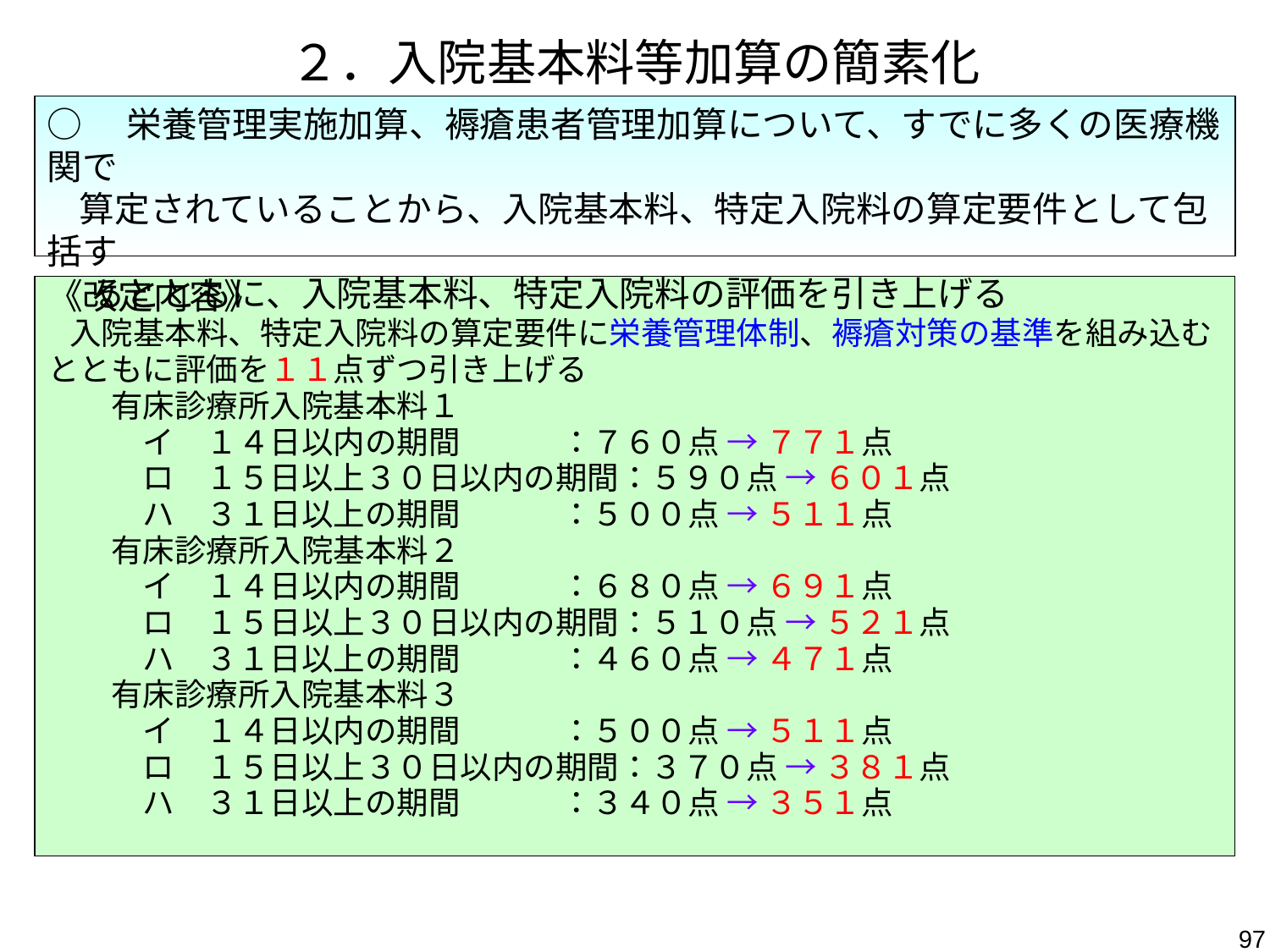

２．入院基本料等加算の簡素化
○　栄養管理実施加算、褥瘡患者管理加算について、すでに多くの医療機関で
   算定されていることから、入院基本料、特定入院料の算定要件として包括す
　 るとともに、入院基本料、特定入院料の評価を引き上げる

《改定内容》
  入院基本料、特定入院料の算定要件に栄養管理体制、褥瘡対策の基準を組み込むとともに評価を１１点ずつ引き上げる
　　有床診療所入院基本料１
　　　イ　１４日以内の期間              ：７６０点 → ７７１点
　　　ロ　１５日以上３０日以内の期間：５９０点 → ６０１点
　　　ハ　３１日以上の期間              ：５００点 → ５１１点
　　有床診療所入院基本料２
　　　イ　１４日以内の期間              ：６８０点 → ６９１点
　　　ロ　１５日以上３０日以内の期間：５１０点 → ５２１点
　　　ハ　３１日以上の期間              ：４６０点 → ４７１点
　　有床診療所入院基本料３
　　　イ　１４日以内の期間              ：５００点 → ５１１点
　　　ロ　１５日以上３０日以内の期間：３７０点 → ３８１点
　　　ハ　３１日以上の期間              ：３４０点 → ３５１点

97